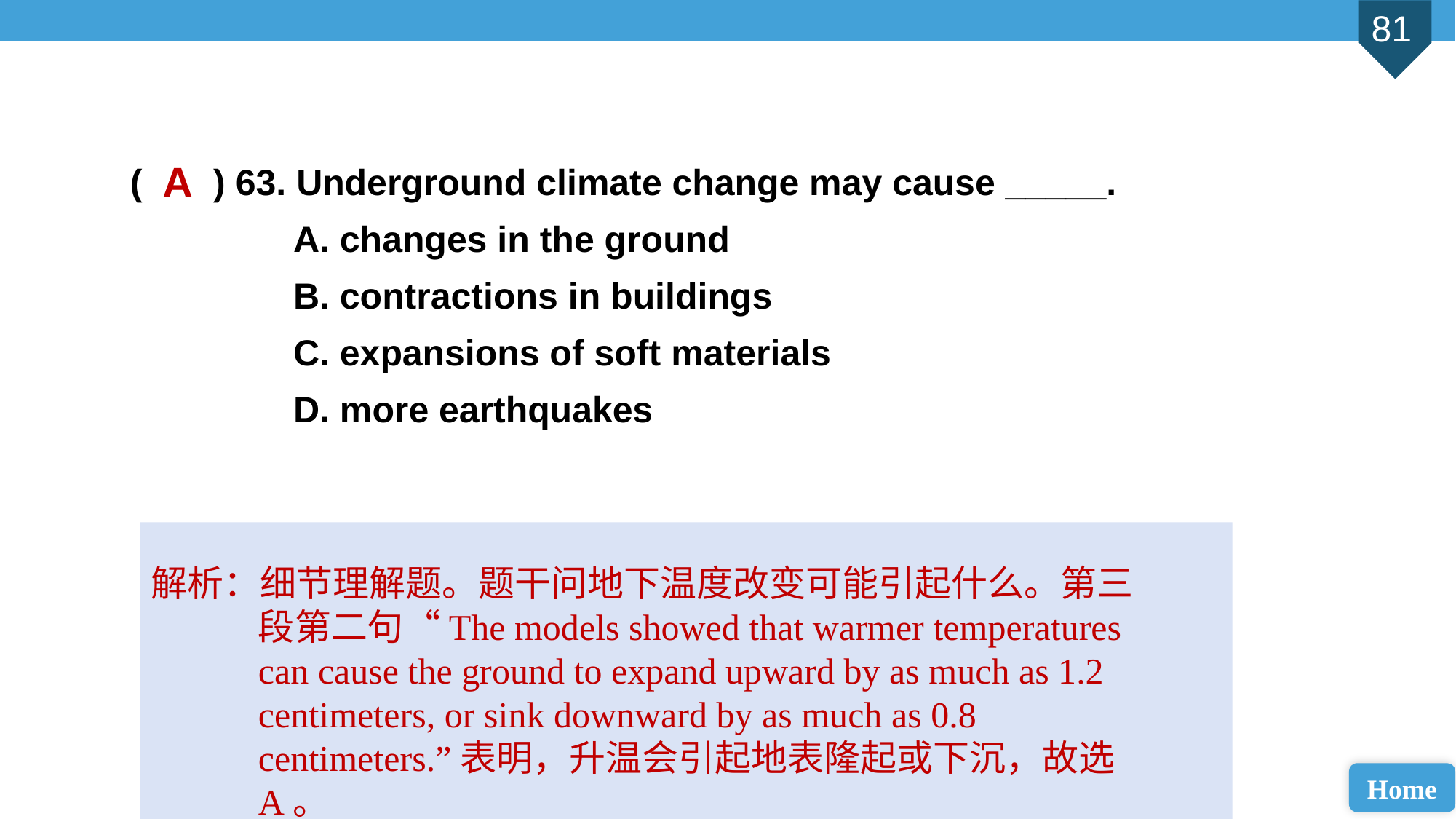

(       ) 63. Underground climate change may cause _____.
                A. changes in the ground
                B. contractions in buildings
                C. expansions of soft materials
                D. more earthquakes
A

解析：细节理解题。题干问地下温度改变可能引起什么。第三段第二句“The models showed that warmer temperatures can cause the ground to expand upward by as much as 1.2 centimeters, or sink downward by as much as 0.8 centimeters.”表明，升温会引起地表隆起或下沉，故选A。